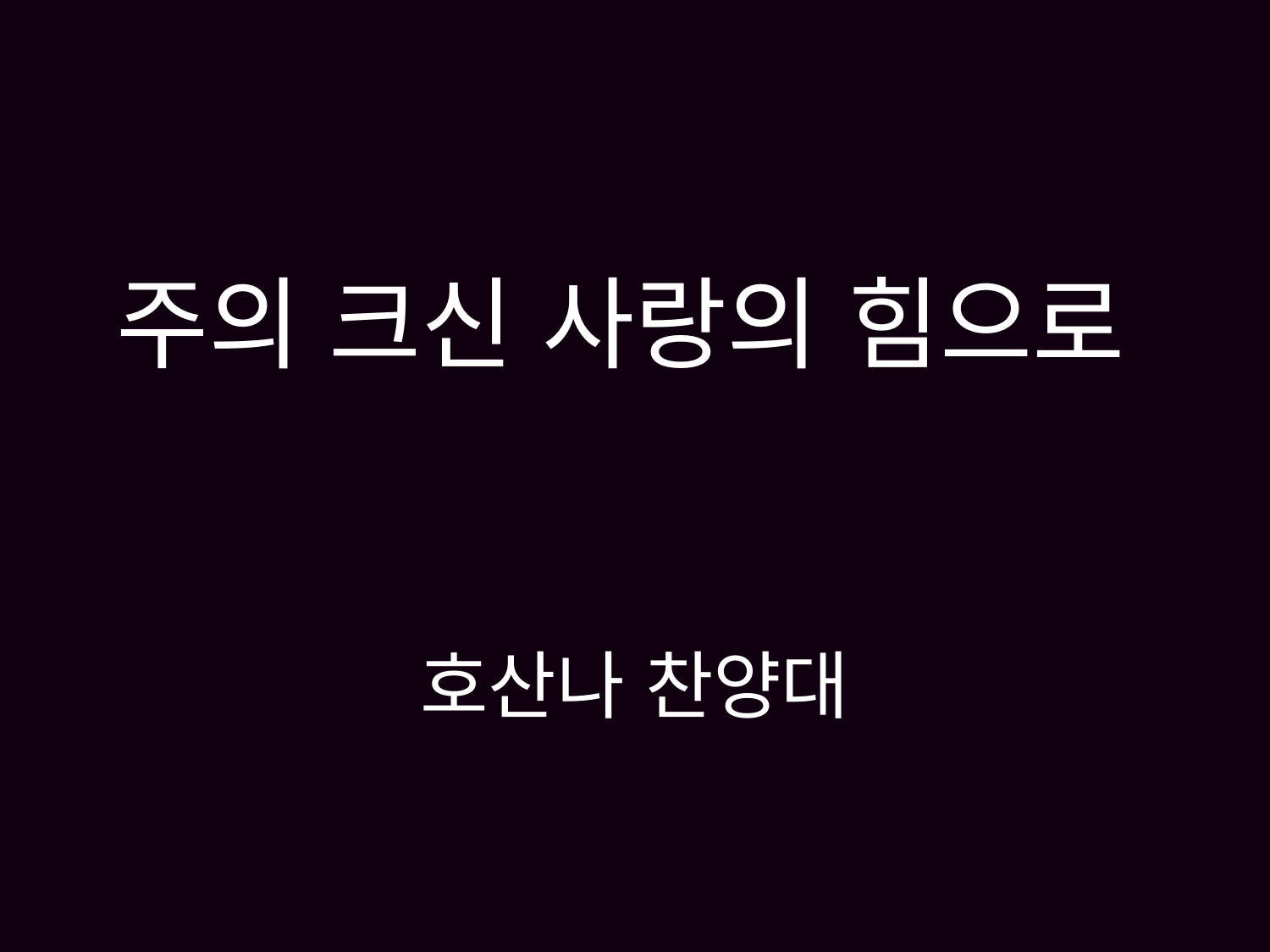

# 주의 크신 사랑의 힘으로 호산나 찬양대